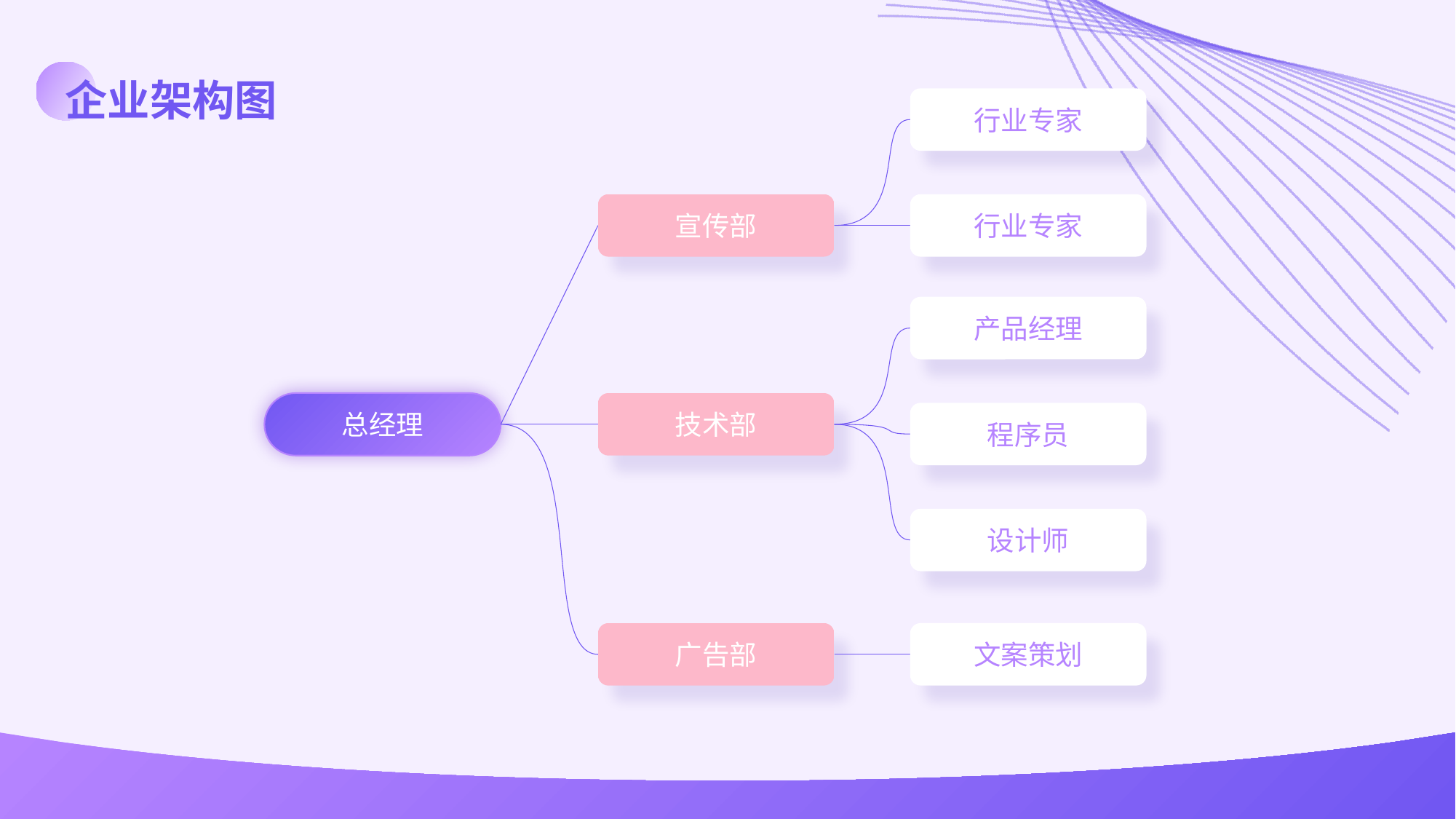

企业架构图
行业专家
宣传部
行业专家
产品经理
总经理
技术部
程序员
设计师
广告部
文案策划